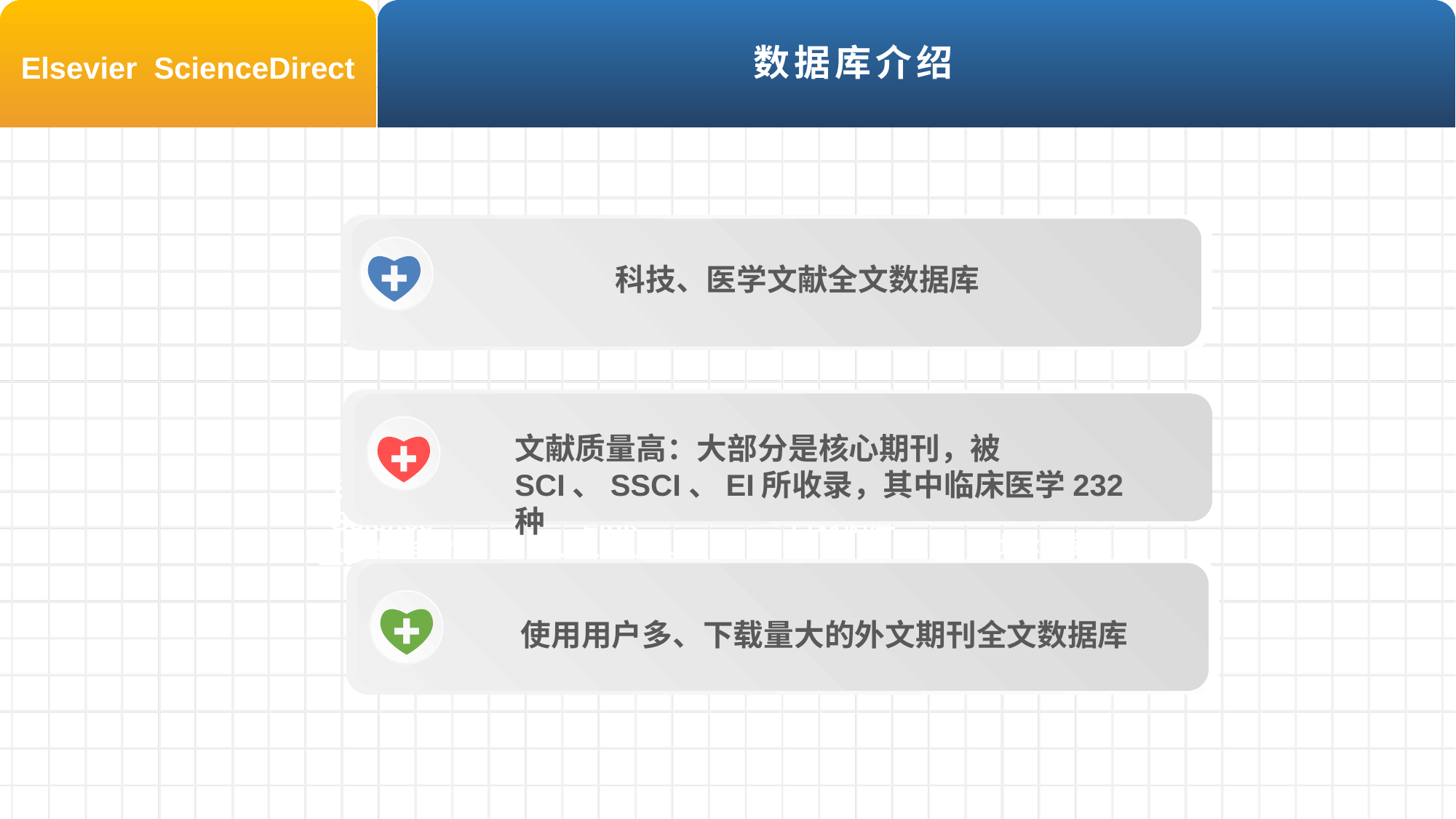

Elsevier  ScienceDirect

数据库介绍

                   科技、医学文献全文数据库

文献质量高：大部分是核心期刊，被SCI、SSCI、EI所收录，其中临床医学232种

Elsevier Science
全文数据库
Springer-Link
全文数据库

Ovid全文期刊数据库
ProQuest
国外高校博硕士论文学位论文全文数据库

使用用户多、下载量大的外文期刊全文数据库